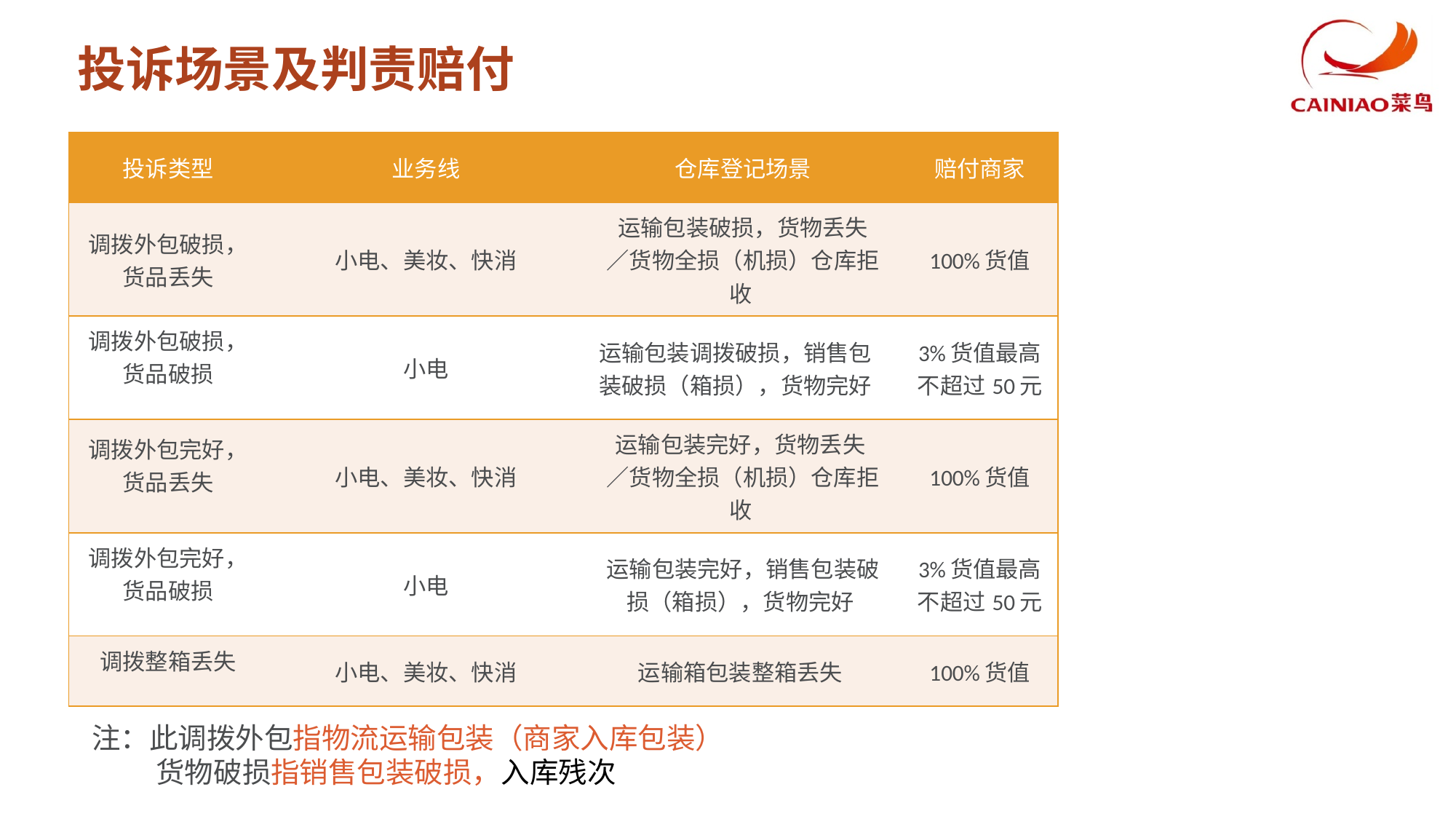

# 投诉场景及判责赔付
| 投诉类型 | 业务线 | 仓库登记场景 | 赔付商家 |
| --- | --- | --- | --- |
| 调拨外包破损，货品丢失 | 小电、美妆、快消 | 运输包装破损，货物丢失 ／货物全损（机损）仓库拒收 | 100%货值 |
| 调拨外包破损，货品破损 | 小电 | 运输包装调拨破损，销售包装破损（箱损），货物完好 | 3%货值最高不超过50元 |
| 调拨外包完好，货品丢失 | 小电、美妆、快消 | 运输包装完好，货物丢失 ／货物全损（机损）仓库拒收 | 100%货值 |
| 调拨外包完好，货品破损 | 小电 | 运输包装完好，销售包装破损（箱损），货物完好 | 3%货值最高不超过50元 |
| 调拨整箱丢失 | 小电、美妆、快消 | 运输箱包装整箱丢失 | 100%货值 |

注：此调拨外包指物流运输包装（商家入库包装）
         货物破损指销售包装破损，入库残次